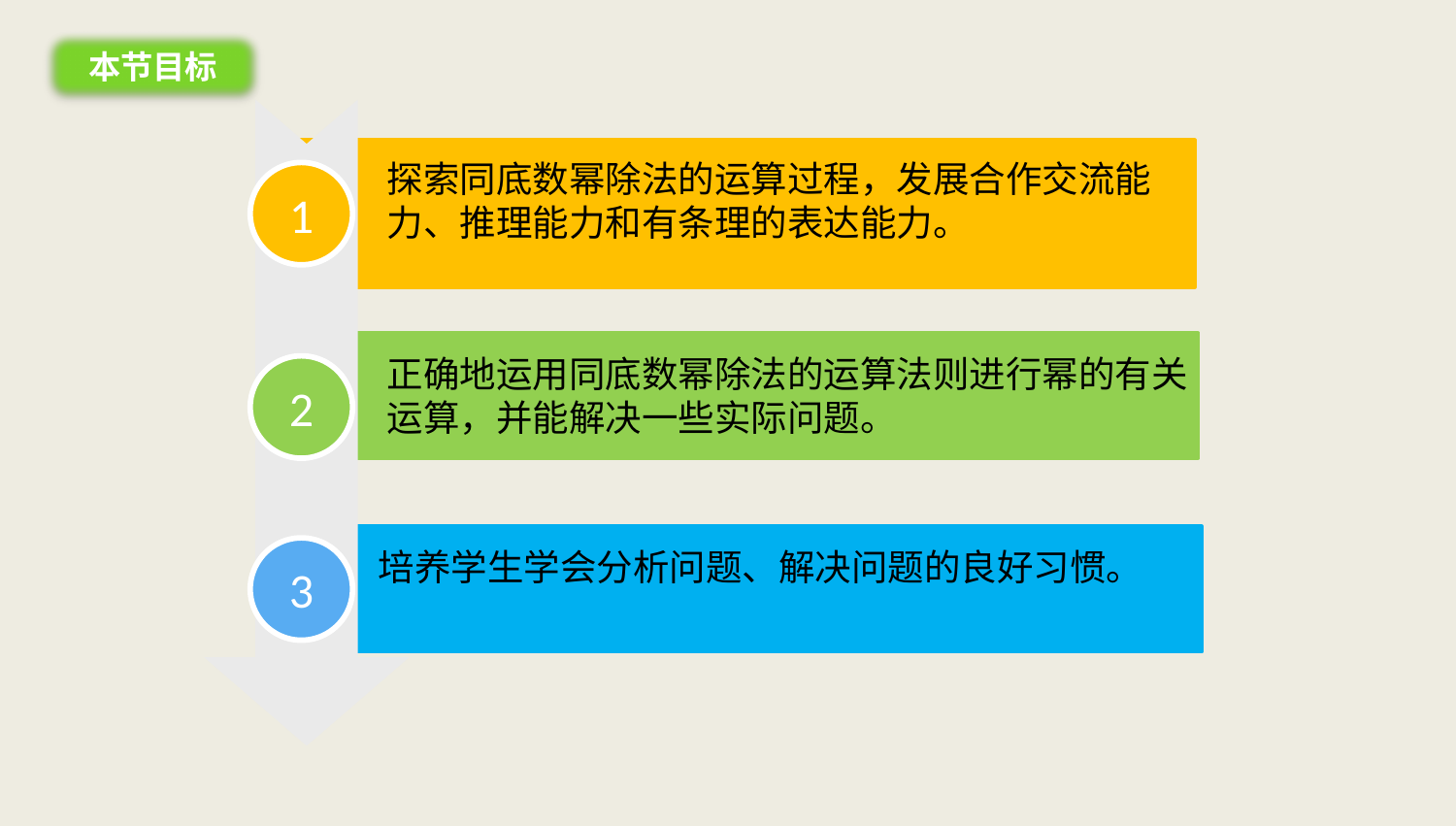

本节目标

探索同底数幂除法的运算过程，发展合作交流能力、推理能力和有条理的表达能力。
1

正确地运用同底数幂除法的运算法则进行幂的有关运算，并能解决一些实际问题。
2

培养学生学会分析问题、解决问题的良好习惯。
3